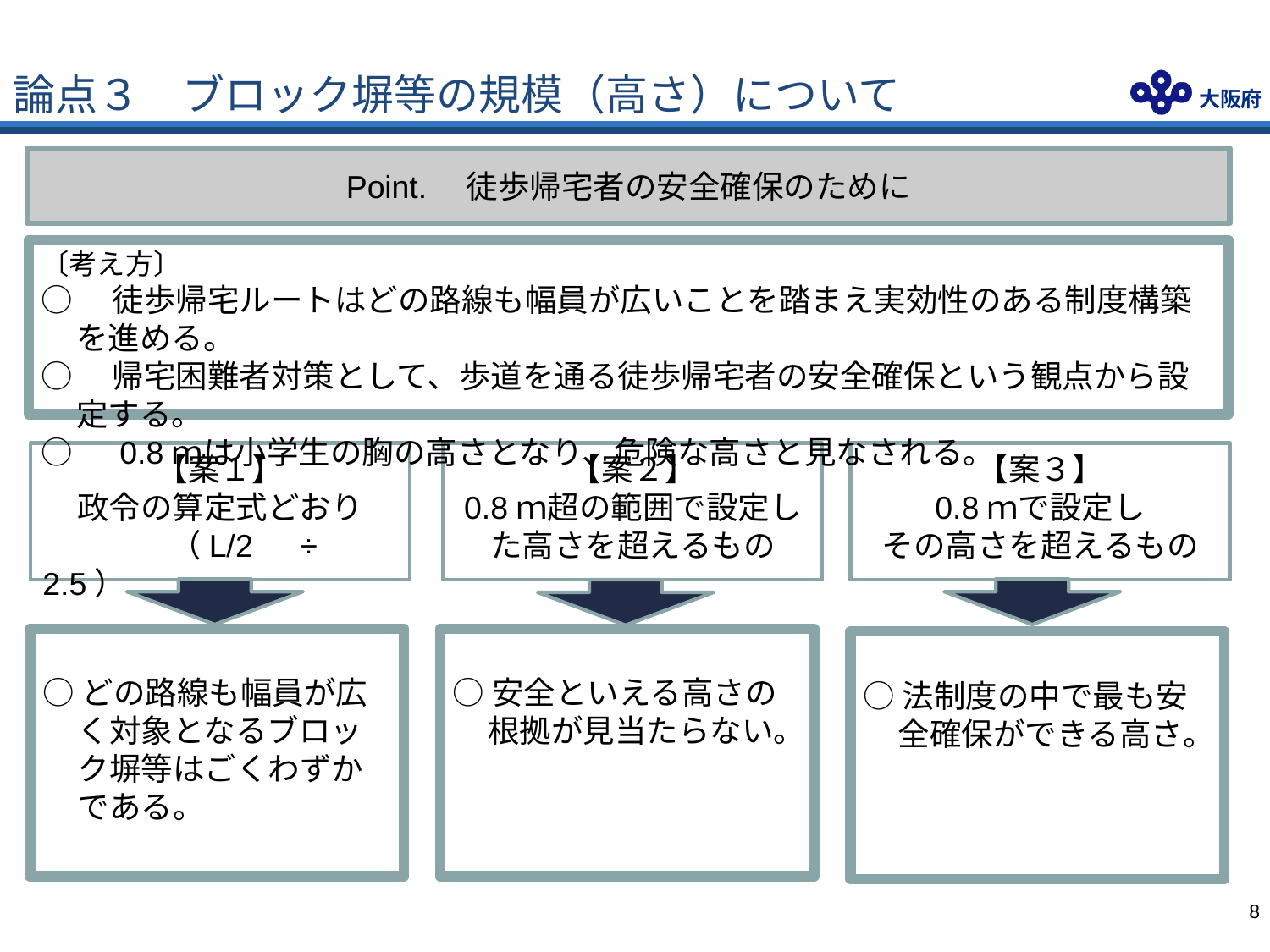

# 論点３　ブロック塀等の規模（高さ）について

Point.　徒歩帰宅者の安全確保のために
〔考え方〕
○　徒歩帰宅ルートはどの路線も幅員が広いことを踏まえ実効性のある制度構築を進める。
○　帰宅困難者対策として、歩道を通る徒歩帰宅者の安全確保という観点から設定する。
○　0.8ｍは小学生の胸の高さとなり、危険な高さと見なされる。
【案１】
政令の算定式どおり
　　　　（L/2　÷　2.5）

【案２】
0.8ｍ超の範囲で設定した高さを超えるもの
【案３】
0.8ｍで設定し
その高さを超えるもの

○どの路線も幅員が広く対象となるブロック塀等はごくわずかである。

○安全といえる高さの根拠が見当たらない。

○法制度の中で最も安全確保ができる高さ。
8